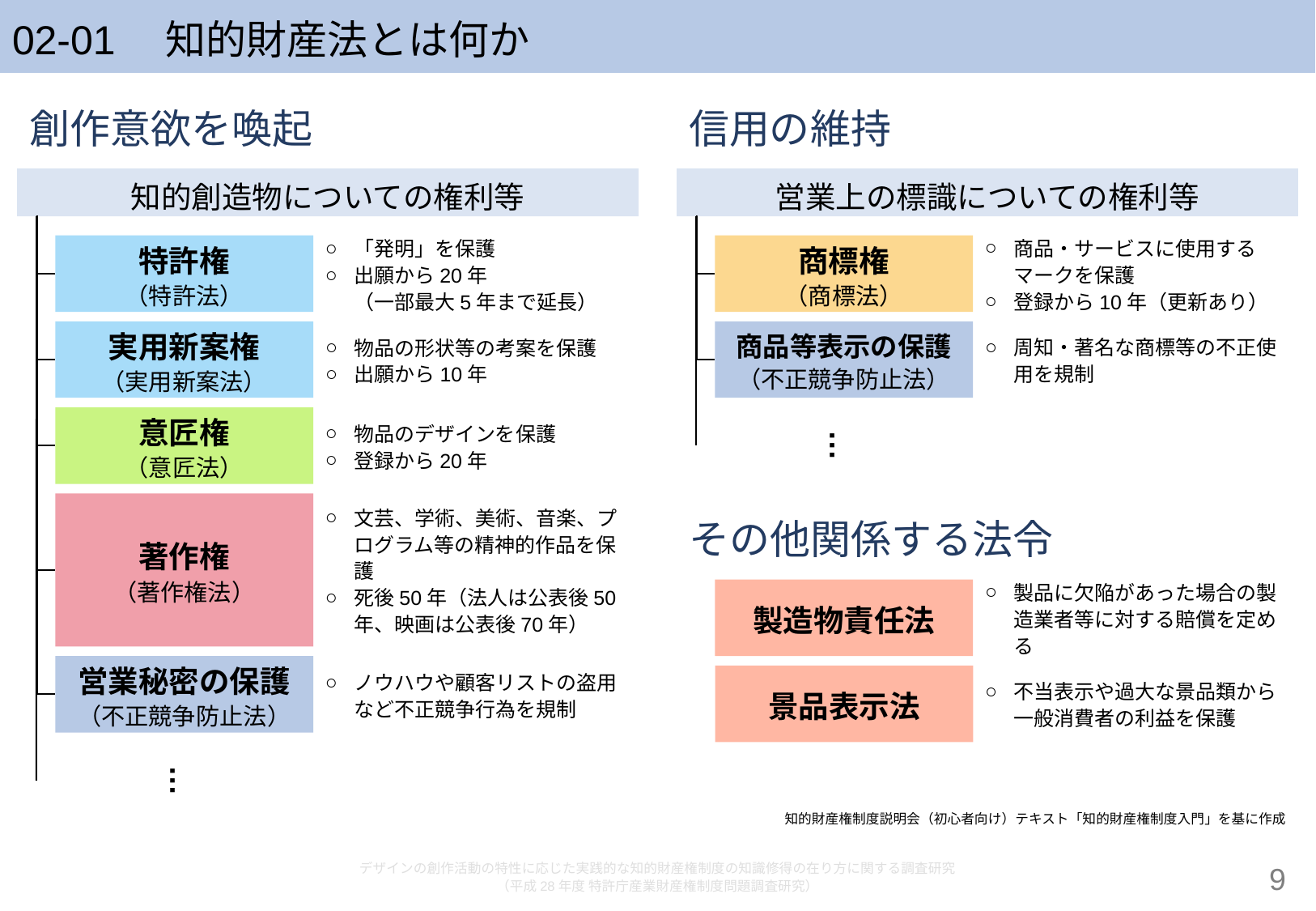

# 02-01　知的財産法とは何か
創作意欲を喚起
信用の維持
知的創造物についての権利等
営業上の標識についての権利等
商品・サービスに使用するマークを保護
登録から10年（更新あり）
「発明」を保護
出願から20年
（一部最大5年まで延長）
商標権
（商標法）
特許権
（特許法）
周知・著名な商標等の不正使用を規制
物品の形状等の考案を保護
出願から10年
実用新案権
（実用新案法）
商品等表示の保護
（不正競争防止法）
物品のデザインを保護
登録から20年
意匠権
（意匠法）
…
文芸、学術、美術、音楽、プログラム等の精神的作品を保護
死後50年（法人は公表後50年、映画は公表後70年）
著作権
（著作権法）
その他関係する法令
製品に欠陥があった場合の製造業者等に対する賠償を定める
製造物責任法
営業秘密の保護
（不正競争防止法）
ノウハウや顧客リストの盗用など不正競争行為を規制
不当表示や過大な景品類から一般消費者の利益を保護
景品表示法
…
知的財産権制度説明会（初心者向け）テキスト「知的財産権制度入門」を基に作成
デザインの創作活動の特性に応じた実践的な知的財産権制度の知識修得の在り方に関する調査研究
（平成28年度 特許庁産業財産権制度問題調査研究）
9